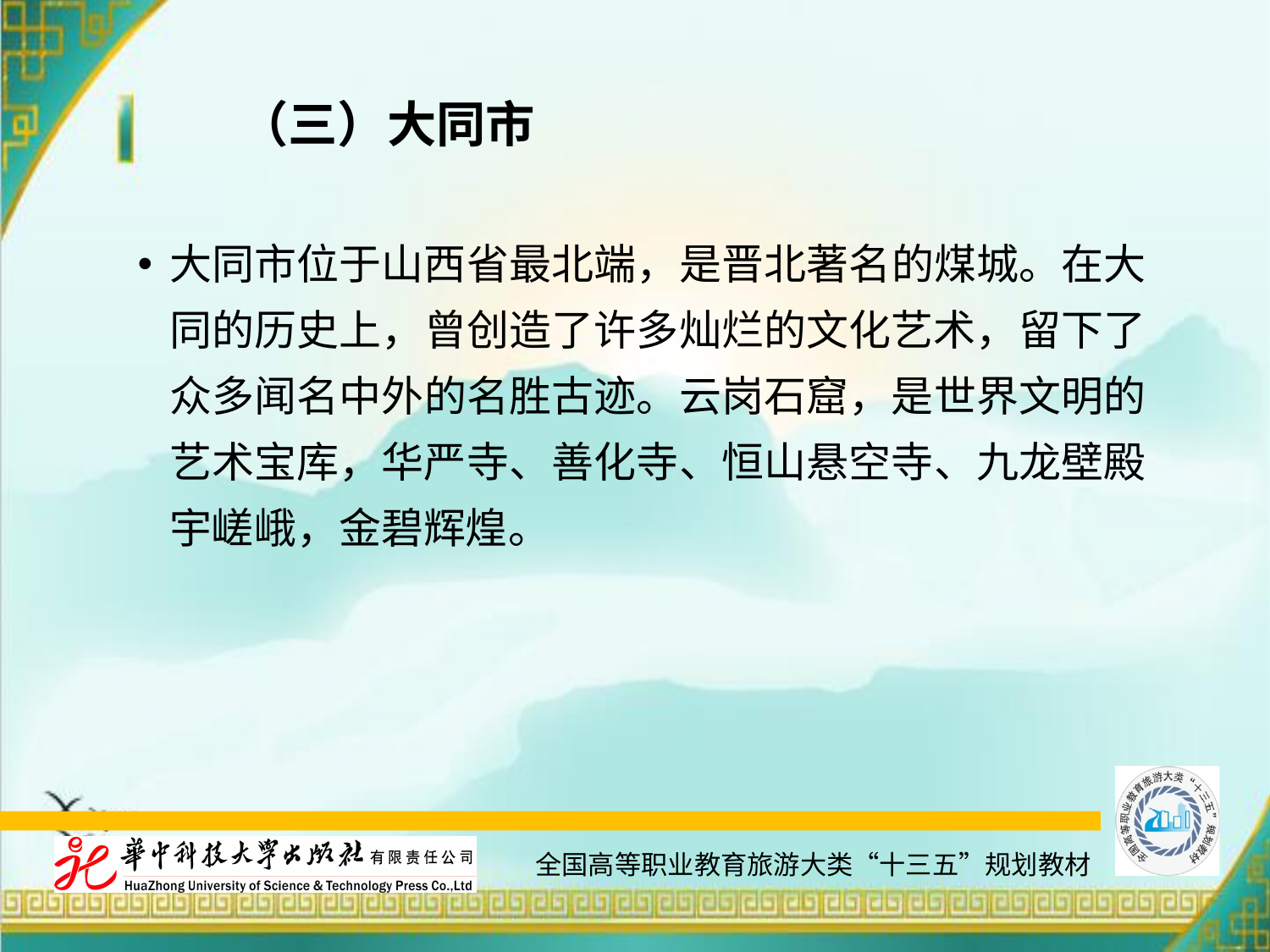

# （三）大同市
大同市位于山西省最北端，是晋北著名的煤城。在大同的历史上，曾创造了许多灿烂的文化艺术，留下了众多闻名中外的名胜古迹。云岗石窟，是世界文明的艺术宝库，华严寺、善化寺、恒山悬空寺、九龙壁殿宇嵯峨，金碧辉煌。